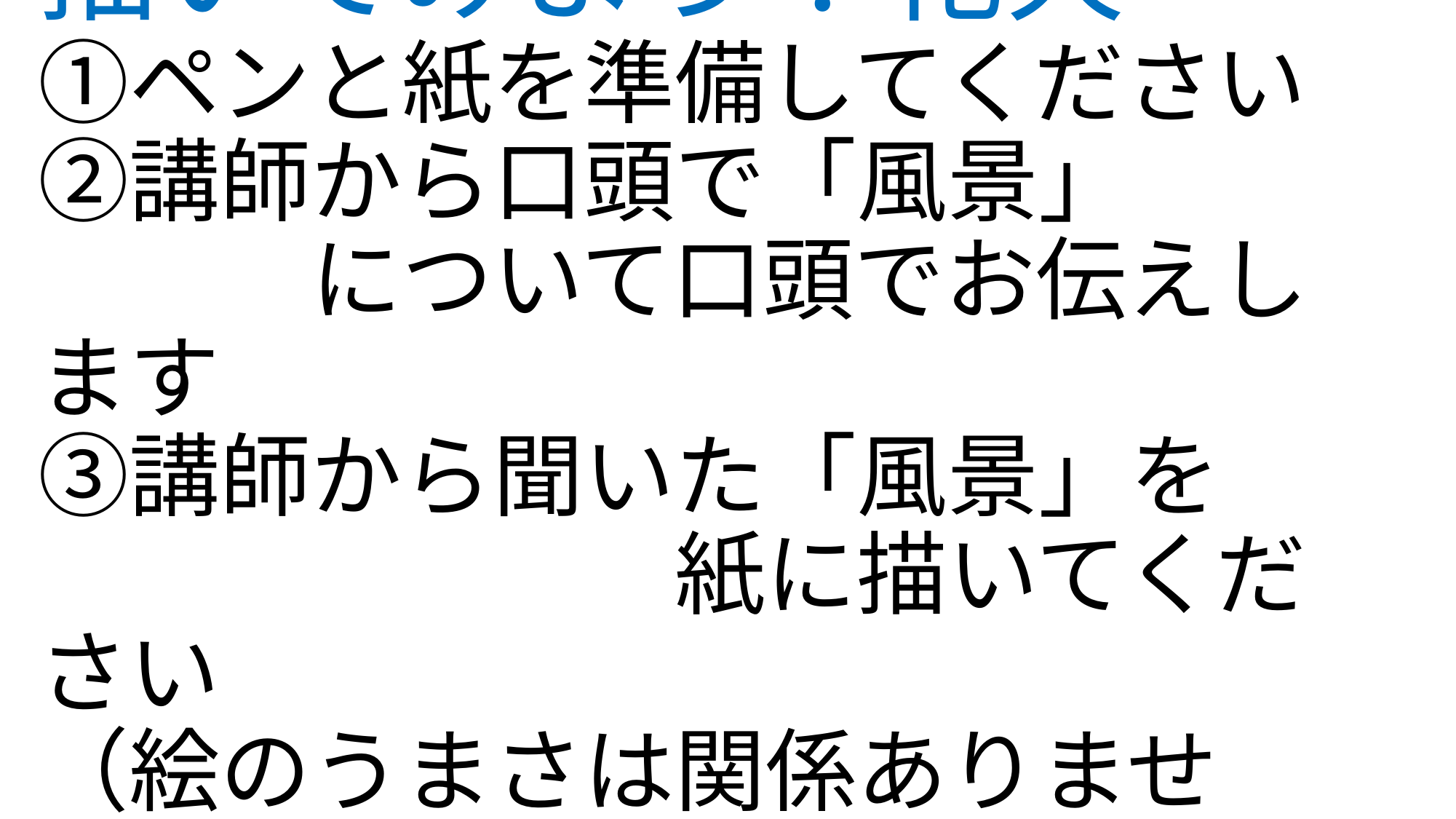

# 描いてみよう！花火 ①ペンと紙を準備してください ②講師から口頭で「風景」 　　　について口頭でお伝えします ③講師から聞いた「風景」を 　　　　　　　紙に描いてください （絵のうまさは関係ありません）